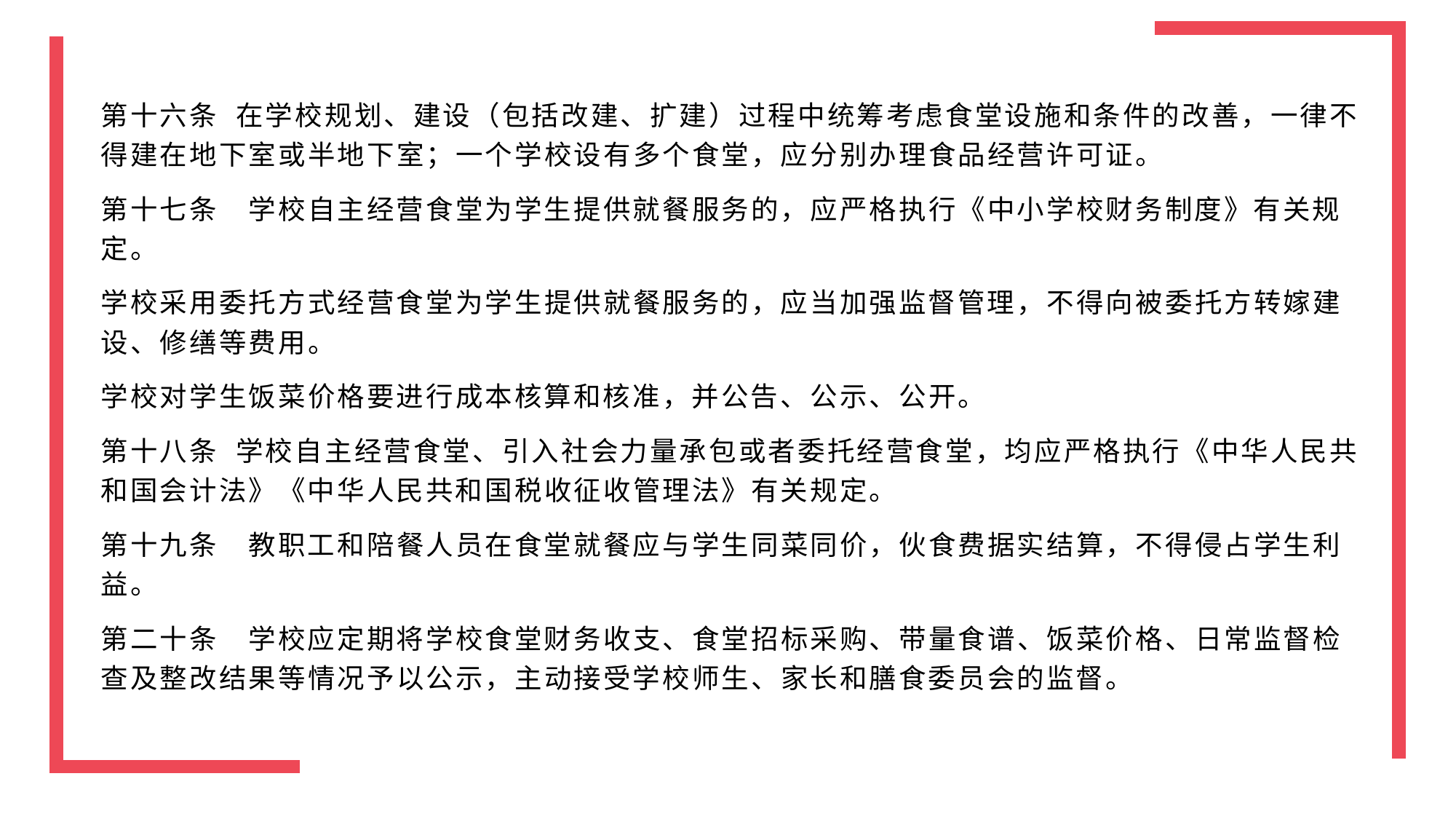

第十六条  在学校规划、建设（包括改建、扩建）过程中统筹考虑食堂设施和条件的改善，一律不得建在地下室或半地下室；一个学校设有多个食堂，应分别办理食品经营许可证。
第十七条　学校自主经营食堂为学生提供就餐服务的，应严格执行《中小学校财务制度》有关规定。
学校采用委托方式经营食堂为学生提供就餐服务的，应当加强监督管理，不得向被委托方转嫁建设、修缮等费用。
学校对学生饭菜价格要进行成本核算和核准，并公告、公示、公开。
第十八条  学校自主经营食堂、引入社会力量承包或者委托经营食堂，均应严格执行《中华人民共和国会计法》《中华人民共和国税收征收管理法》有关规定。
第十九条　教职工和陪餐人员在食堂就餐应与学生同菜同价，伙食费据实结算，不得侵占学生利益。
第二十条　学校应定期将学校食堂财务收支、食堂招标采购、带量食谱、饭菜价格、日常监督检查及整改结果等情况予以公示，主动接受学校师生、家长和膳食委员会的监督。